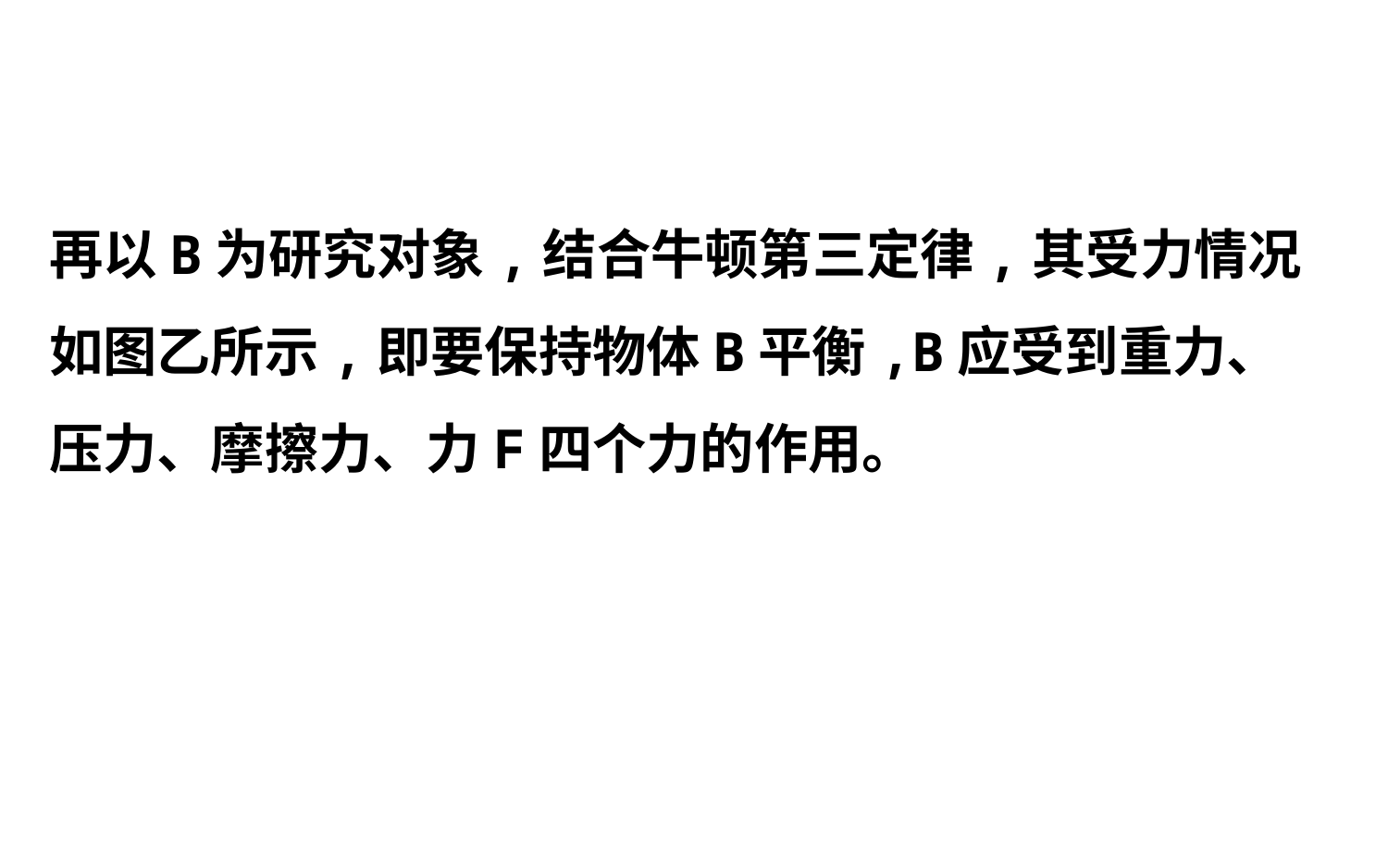

再以B为研究对象,结合牛顿第三定律,其受力情况如图乙所示,即要保持物体B平衡,B应受到重力、压力、摩擦力、力F四个力的作用。